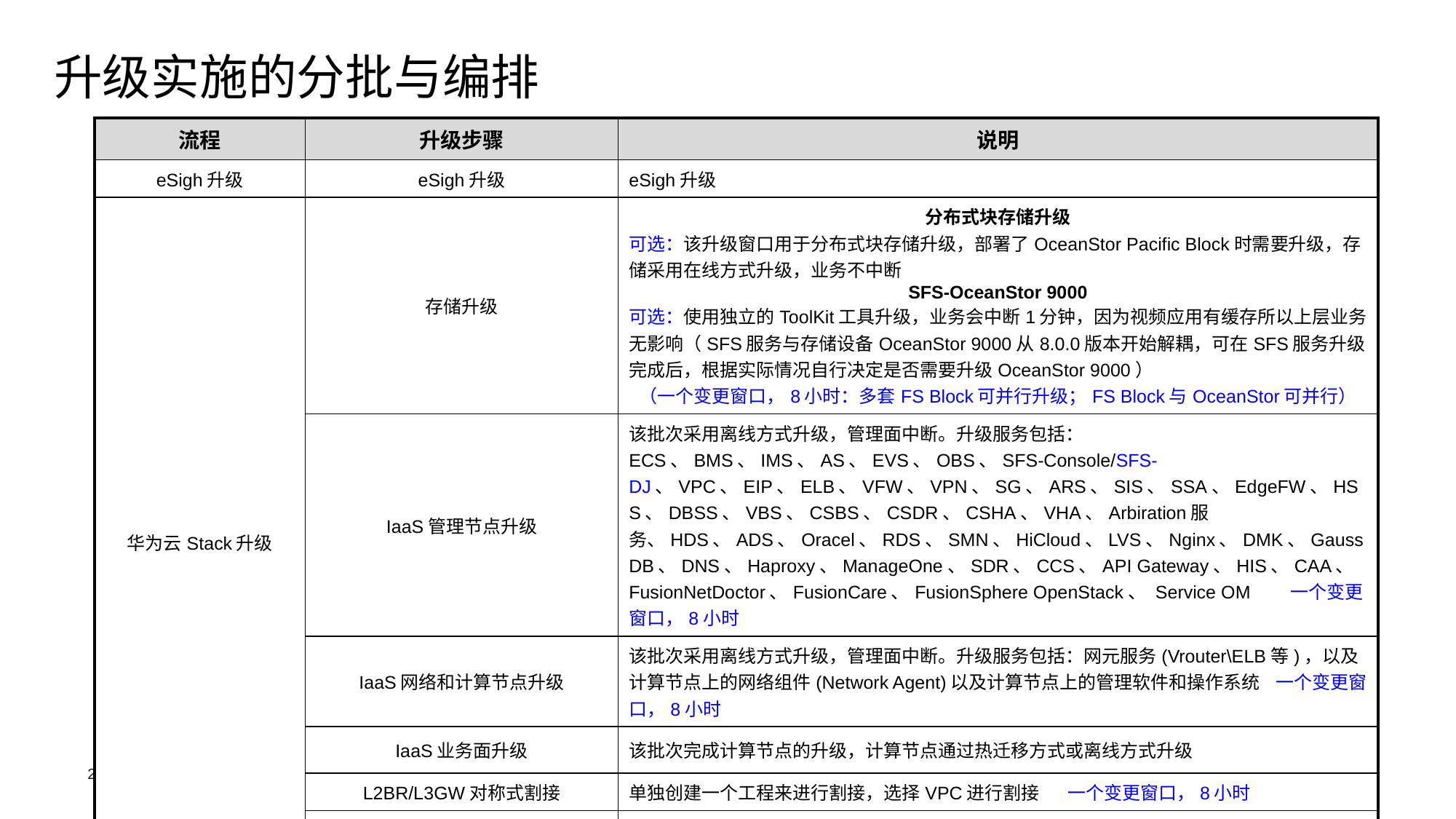

# 升级实施的分批与编排
| 流程 | 升级步骤 | 说明 |
| --- | --- | --- |
| eSigh升级 | eSigh升级 | eSigh升级 |
| 华为云Stack升级 | 存储升级 | 分布式块存储升级 可选：该升级窗口用于分布式块存储升级，部署了OceanStor Pacific Block时需要升级，存储采用在线方式升级，业务不中断 SFS-OceanStor 9000 可选：使用独立的ToolKit工具升级，业务会中断1分钟，因为视频应用有缓存所以上层业务无影响（SFS服务与存储设备OceanStor 9000从8.0.0版本开始解耦，可在SFS服务升级完成后，根据实际情况自行决定是否需要升级OceanStor 9000） （一个变更窗口，8小时：多套FS Block可并行升级；FS Block与OceanStor可并行） |
|  | IaaS管理节点升级 | 该批次采用离线方式升级，管理面中断。升级服务包括：ECS、BMS、IMS、AS、EVS、OBS、SFS-Console/SFS-DJ、VPC、EIP、ELB、VFW、VPN、SG、ARS、SIS、SSA、EdgeFW、HSS、DBSS、VBS、CSBS、CSDR、CSHA、VHA、Arbiration服务、HDS、ADS、Oracel、RDS、SMN、HiCloud、LVS、Nginx、DMK、GaussDB、DNS、Haproxy、ManageOne、SDR、CCS、API Gateway、HIS、CAA、FusionNetDoctor、FusionCare、FusionSphere OpenStack、 Service OM 一个变更窗口，8小时 |
|  | IaaS网络和计算节点升级 | 该批次采用离线方式升级，管理面中断。升级服务包括：网元服务(Vrouter\ELB等)，以及计算节点上的网络组件(Network Agent)以及计算节点上的管理软件和操作系统 一个变更窗口，8小时 |
|  | IaaS业务面升级 | 该批次完成计算节点的升级，计算节点通过热迁移方式或离线方式升级 |
|  | L2BR/L3GW对称式割接 | 单独创建一个工程来进行割接，选择VPC进行割接 一个变更窗口，8小时 |
|  | 升级后调测 | 升级完成可在HUAWEI CLOUD Stack Update工具上执行自动化业务调测 |
|  | 升级提交 | 升级完成后，提交升级工程 |